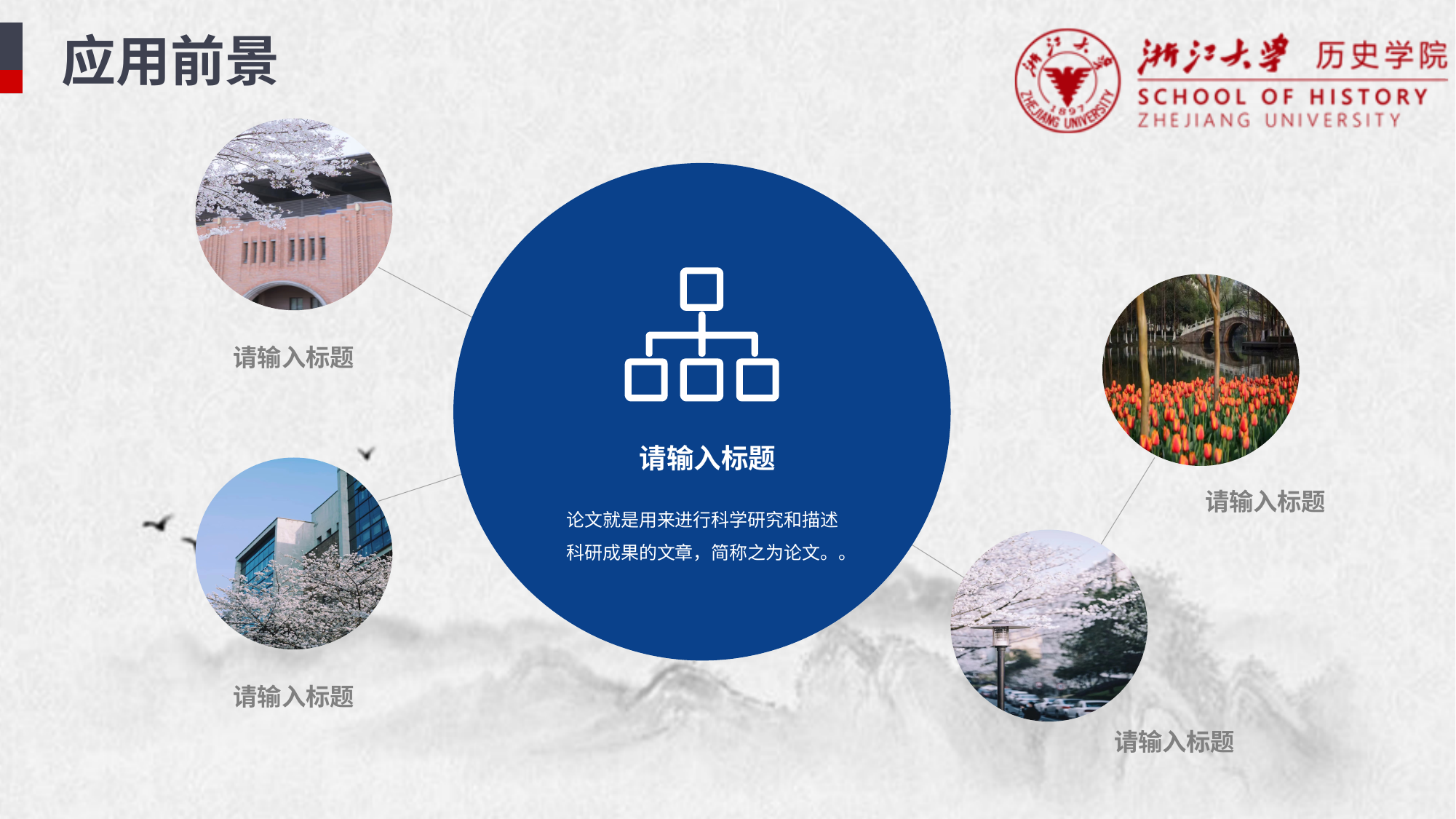

应用前景

请输入标题
论文就是用来进行科学研究和描述科研成果的文章，简称之为论文。。

请输入标题

请输入标题

请输入标题
请输入标题